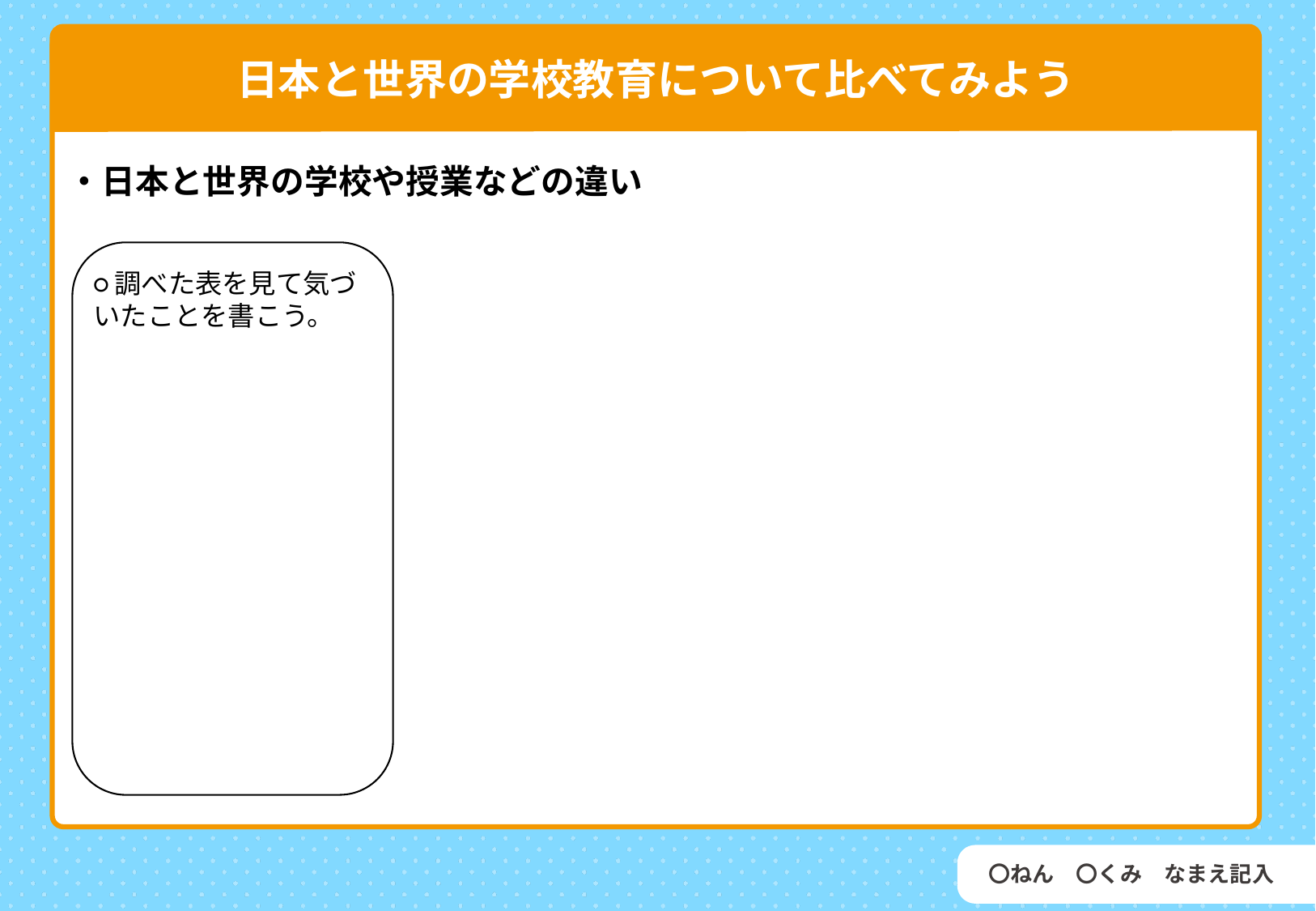

日本と世界の学校教育について比べてみよう

・日本と世界の学校や授業などの違い

○調べた表を見て気づいたことを書こう。
発見

〇ねん　〇くみ　なまえ記入